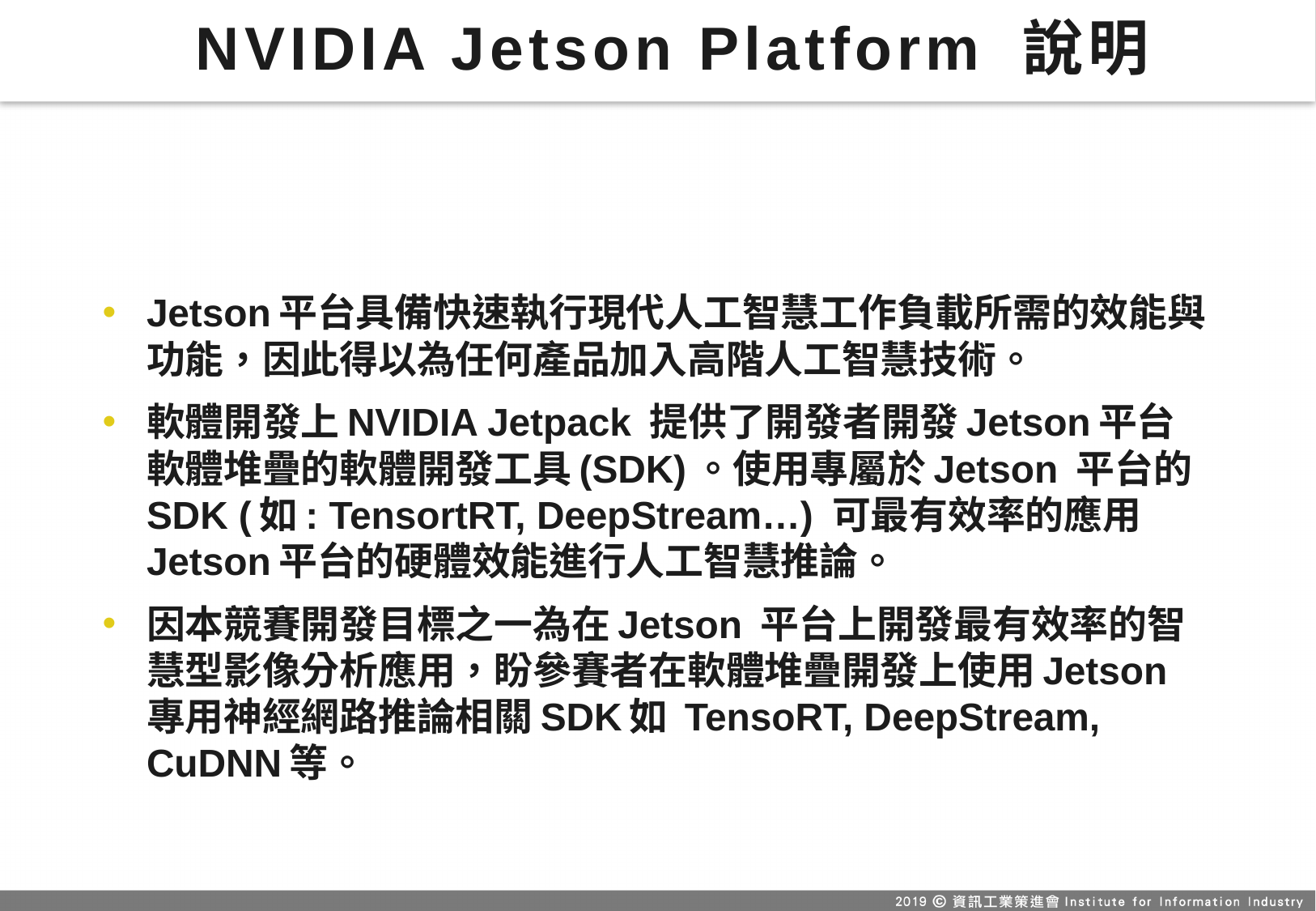

# NVIDIA Jetson Platform 說明
Jetson平台具備快速執行現代人工智慧工作負載所需的效能與功能，因此得以為任何產品加入高階人工智慧技術。
軟體開發上NVIDIA Jetpack 提供了開發者開發Jetson平台軟體堆疊的軟體開發工具(SDK)。使用專屬於Jetson 平台的SDK (如: TensortRT, DeepStream…) 可最有效率的應用Jetson平台的硬體效能進行人工智慧推論。
因本競賽開發目標之一為在Jetson 平台上開發最有效率的智慧型影像分析應用，盼參賽者在軟體堆疊開發上使用Jetson專用神經網路推論相關SDK如 TensoRT, DeepStream, CuDNN等。